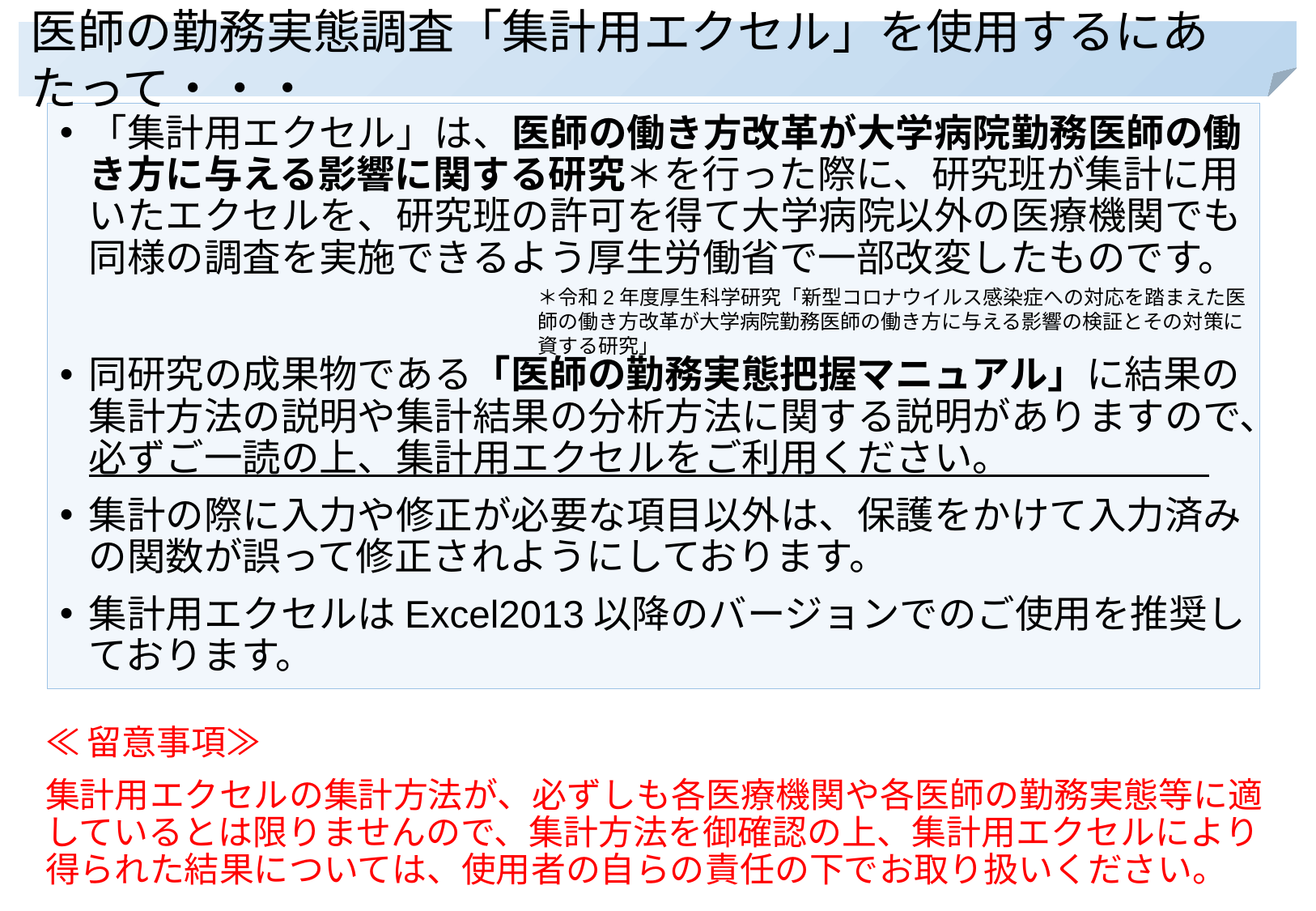

医師の勤務実態調査「集計用エクセル」を使用するにあたって・・・
「集計用エクセル」は、医師の働き方改革が大学病院勤務医師の働き方に与える影響に関する研究＊を行った際に、研究班が集計に用いたエクセルを、研究班の許可を得て大学病院以外の医療機関でも同様の調査を実施できるよう厚生労働省で一部改変したものです。

同研究の成果物である「医師の勤務実態把握マニュアル」に結果の集計方法の説明や集計結果の分析方法に関する説明がありますので、必ずご一読の上、集計用エクセルをご利用ください。
集計の際に入力や修正が必要な項目以外は、保護をかけて入力済みの関数が誤って修正されようにしております。
集計用エクセルはExcel2013以降のバージョンでのご使用を推奨しております。
＊令和2年度厚生科学研究「新型コロナウイルス感染症への対応を踏まえた医師の働き方改革が大学病院勤務医師の働き方に与える影響の検証とその対策に資する研究」
≪留意事項≫
集計用エクセルの集計方法が、必ずしも各医療機関や各医師の勤務実態等に適しているとは限りませんので、集計方法を御確認の上、集計用エクセルにより得られた結果については、使用者の自らの責任の下でお取り扱いください。